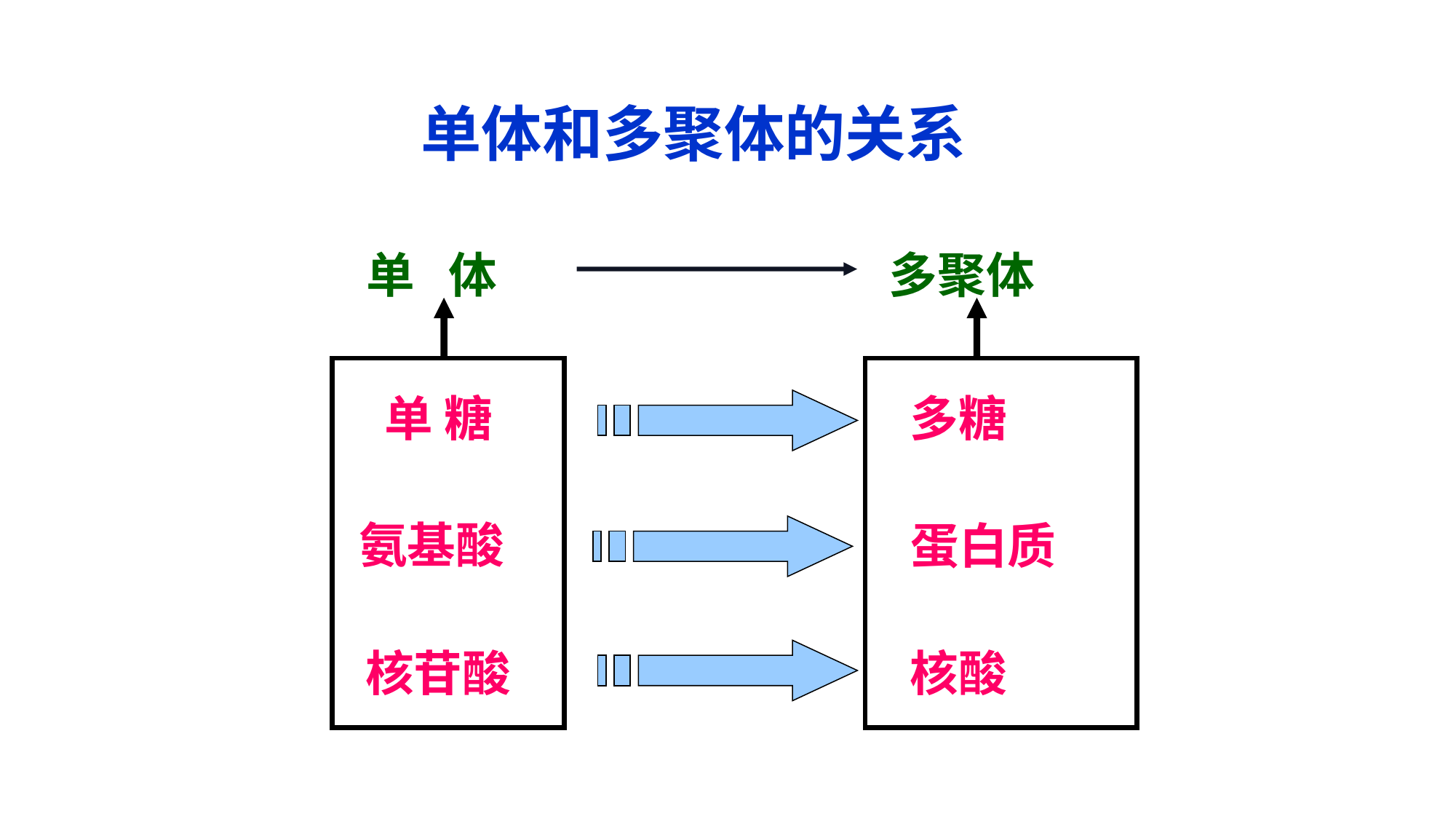

单体和多聚体的关系

单   体
多聚体

多糖
单 糖

氨基酸
蛋白质

核苷酸
核酸